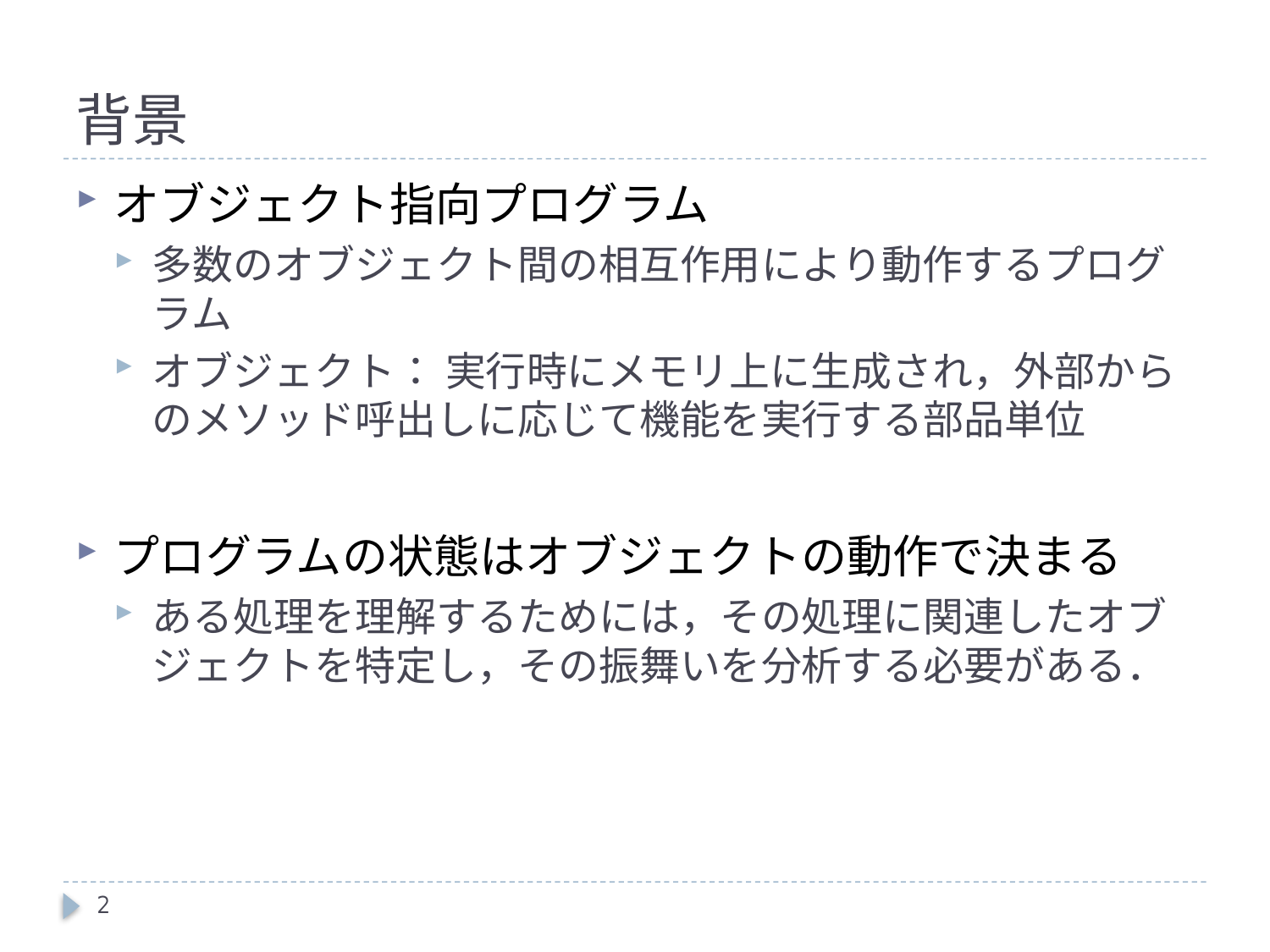

# 背景
オブジェクト指向プログラム
多数のオブジェクト間の相互作用により動作するプログラム
オブジェクト： 実行時にメモリ上に生成され，外部からのメソッド呼出しに応じて機能を実行する部品単位

プログラムの状態はオブジェクトの動作で決まる
ある処理を理解するためには，その処理に関連したオブジェクトを特定し，その振舞いを分析する必要がある．

2